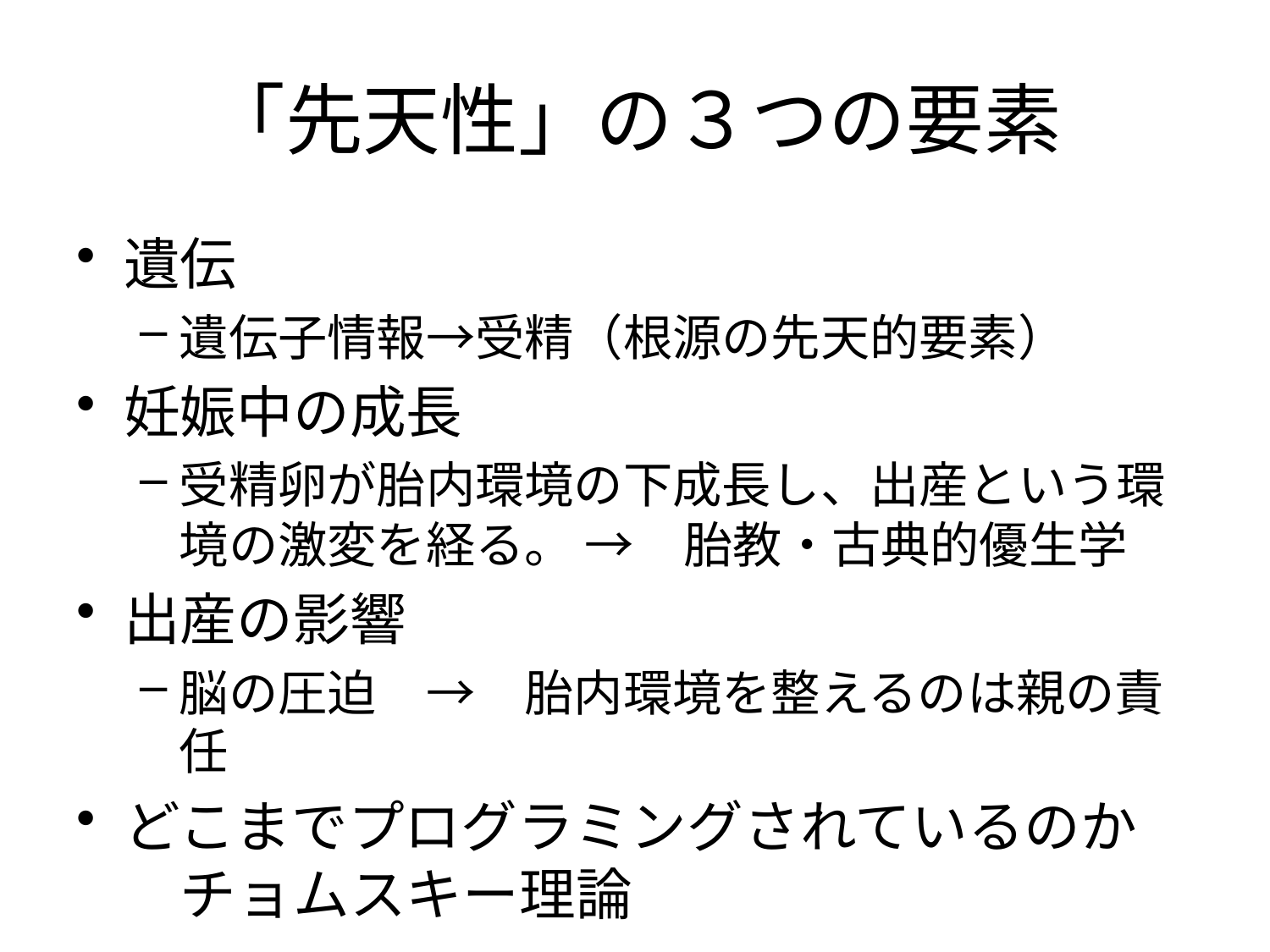

# 「先天性」の３つの要素
遺伝
遺伝子情報→受精（根源の先天的要素）
妊娠中の成長
受精卵が胎内環境の下成長し、出産という環境の激変を経る。 →　胎教・古典的優生学
出産の影響
脳の圧迫　→　胎内環境を整えるのは親の責任
どこまでプログラミングされているのか　チョムスキー理論